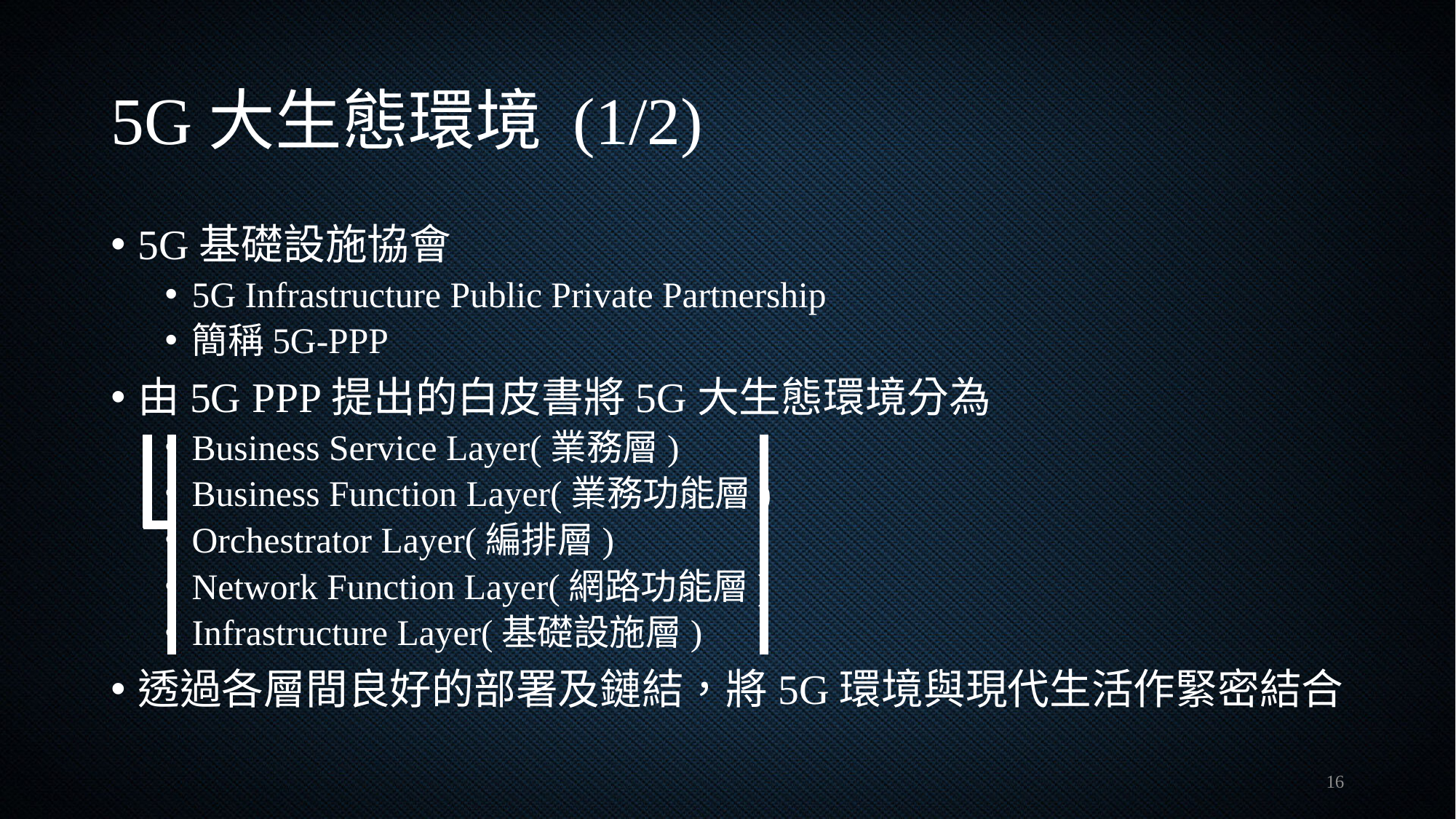

# 5G大生態環境 (1/2)
5G基礎設施協會
5G Infrastructure Public Private Partnership
簡稱5G-PPP
由5G PPP提出的白皮書將5G大生態環境分為
Business Service Layer(業務層)
Business Function Layer(業務功能層)
Orchestrator Layer(編排層)
Network Function Layer(網路功能層)
Infrastructure Layer(基礎設施層)
透過各層間良好的部署及鏈結，將5G環境與現代生活作緊密結合
16